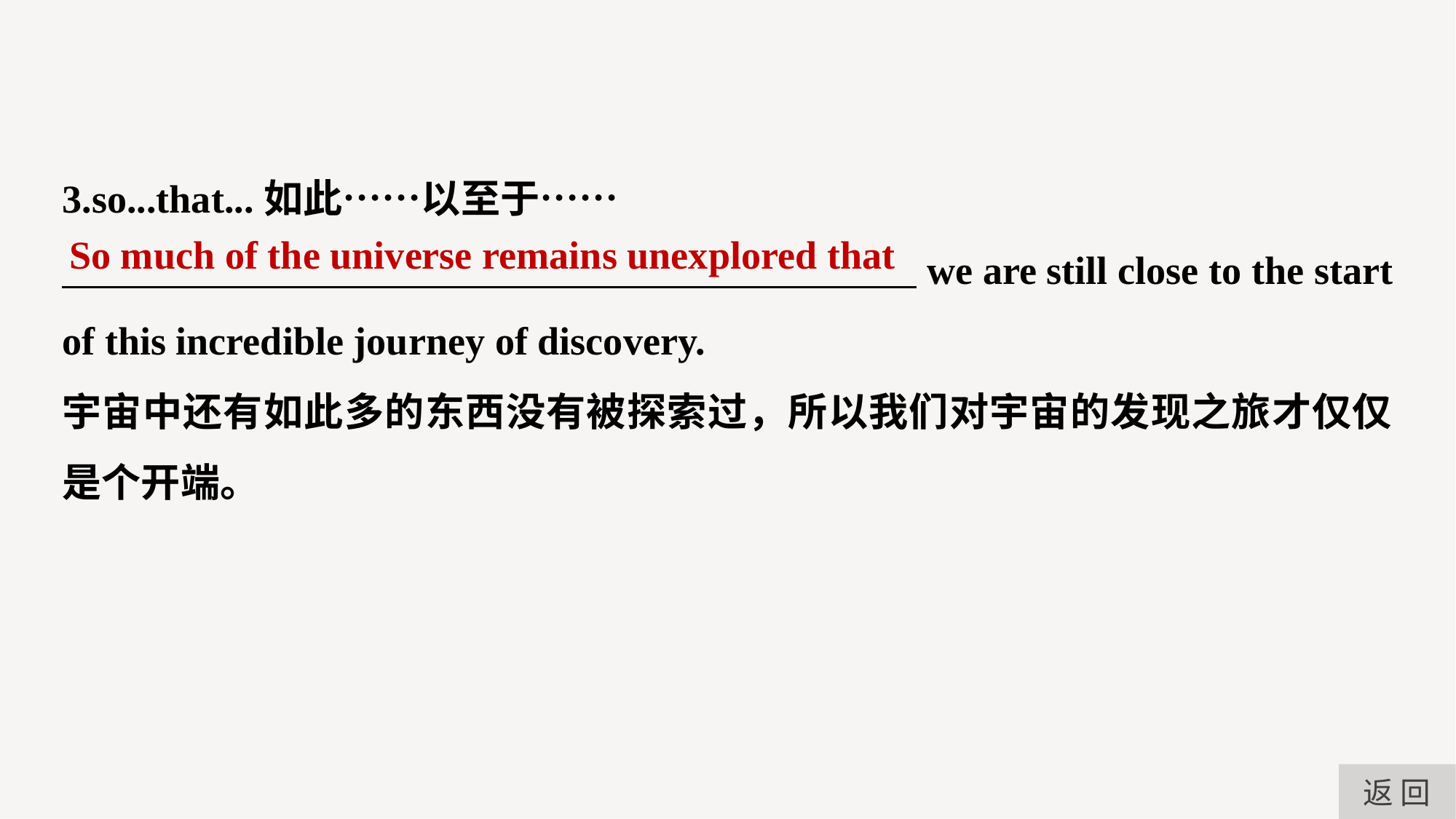

3.so...that...如此……以至于……
                                                                                      we are still close to the start of this incredible journey of discovery.
宇宙中还有如此多的东西没有被探索过，所以我们对宇宙的发现之旅才仅仅是个开端。
So much of the universe remains unexplored that
返 回